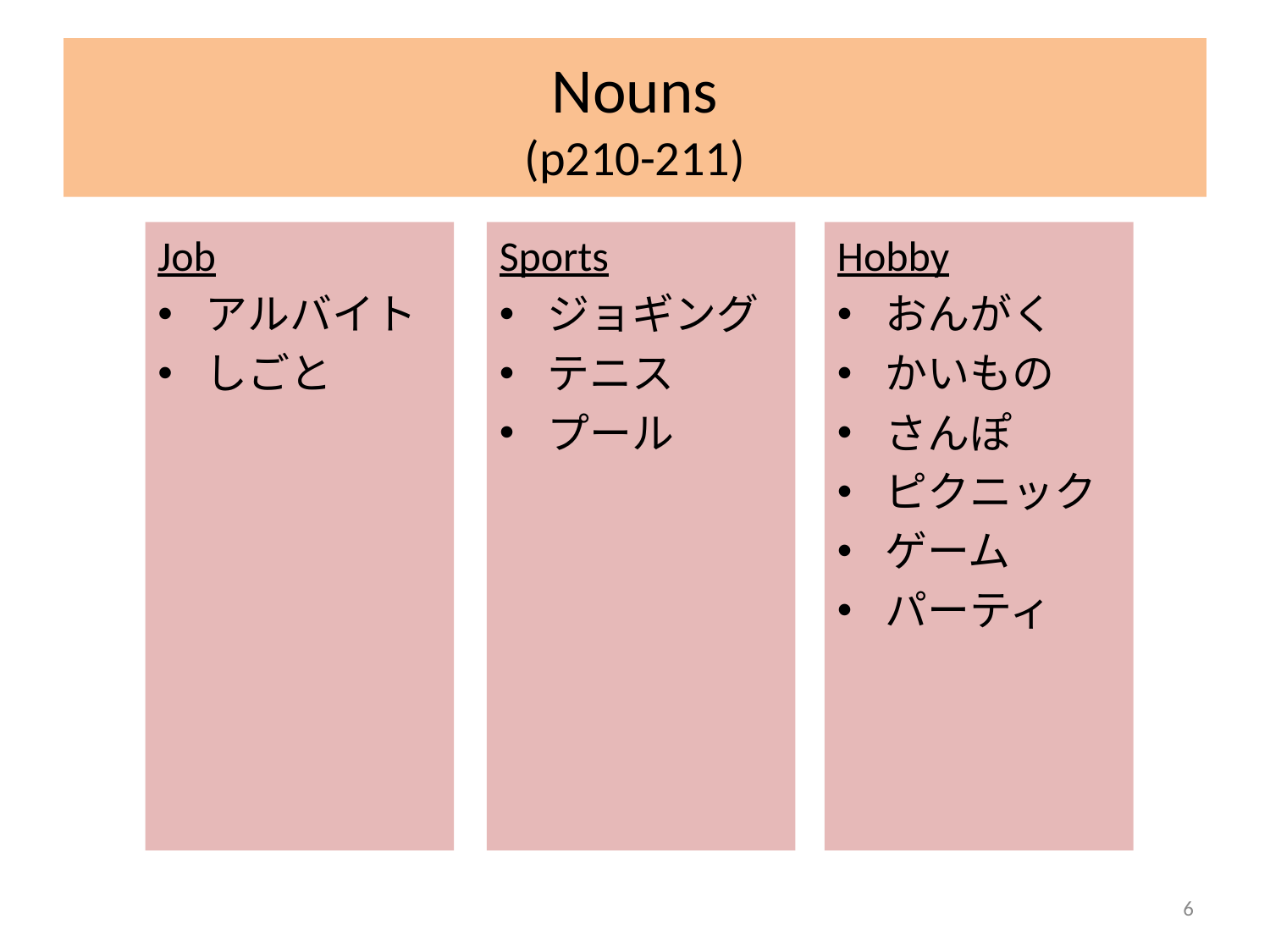

# Nouns (p210-211)
Job
アルバイト
しごと
Sports
ジョギング
テニス
プール
Hobby
おんがく
かいもの
さんぽ
ピクニック
ゲーム
パーティ

6